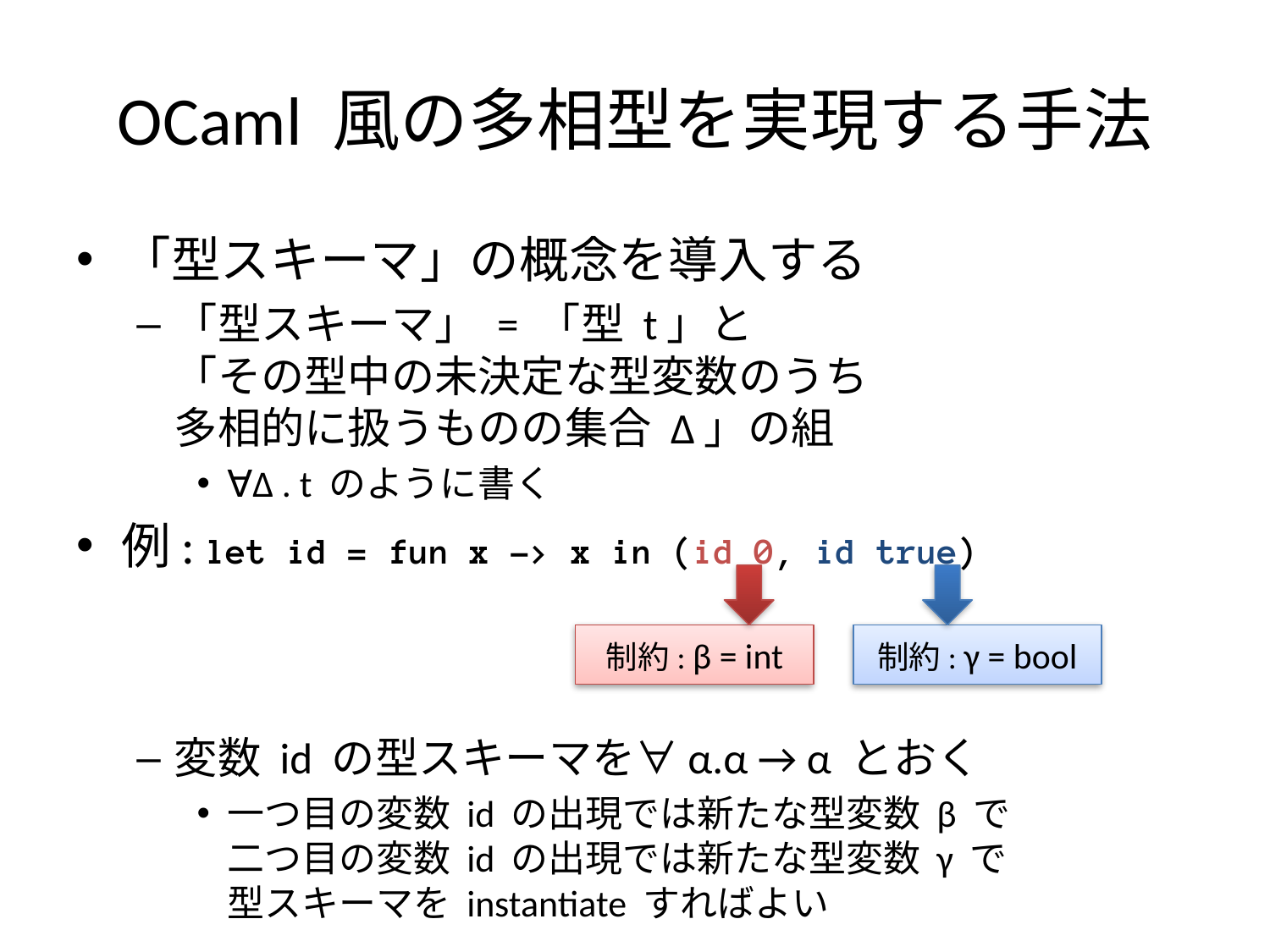

# OCaml 風の多相型を実現する手法
「型スキーマ」の概念を導入する
「型スキーマ」 = 「型 t」と
「その型中の未決定な型変数のうち
多相的に扱うものの集合 Δ」の組
∀Δ . t のように書く
例: let id = fun x -> x in (id 0, id true)

変数 id の型スキーマを∀α.α → α とおく
一つ目の変数 id の出現では新たな型変数 β で
二つ目の変数 id の出現では新たな型変数 γ で
型スキーマを instantiate すればよい

制約: β = int
制約: γ = bool